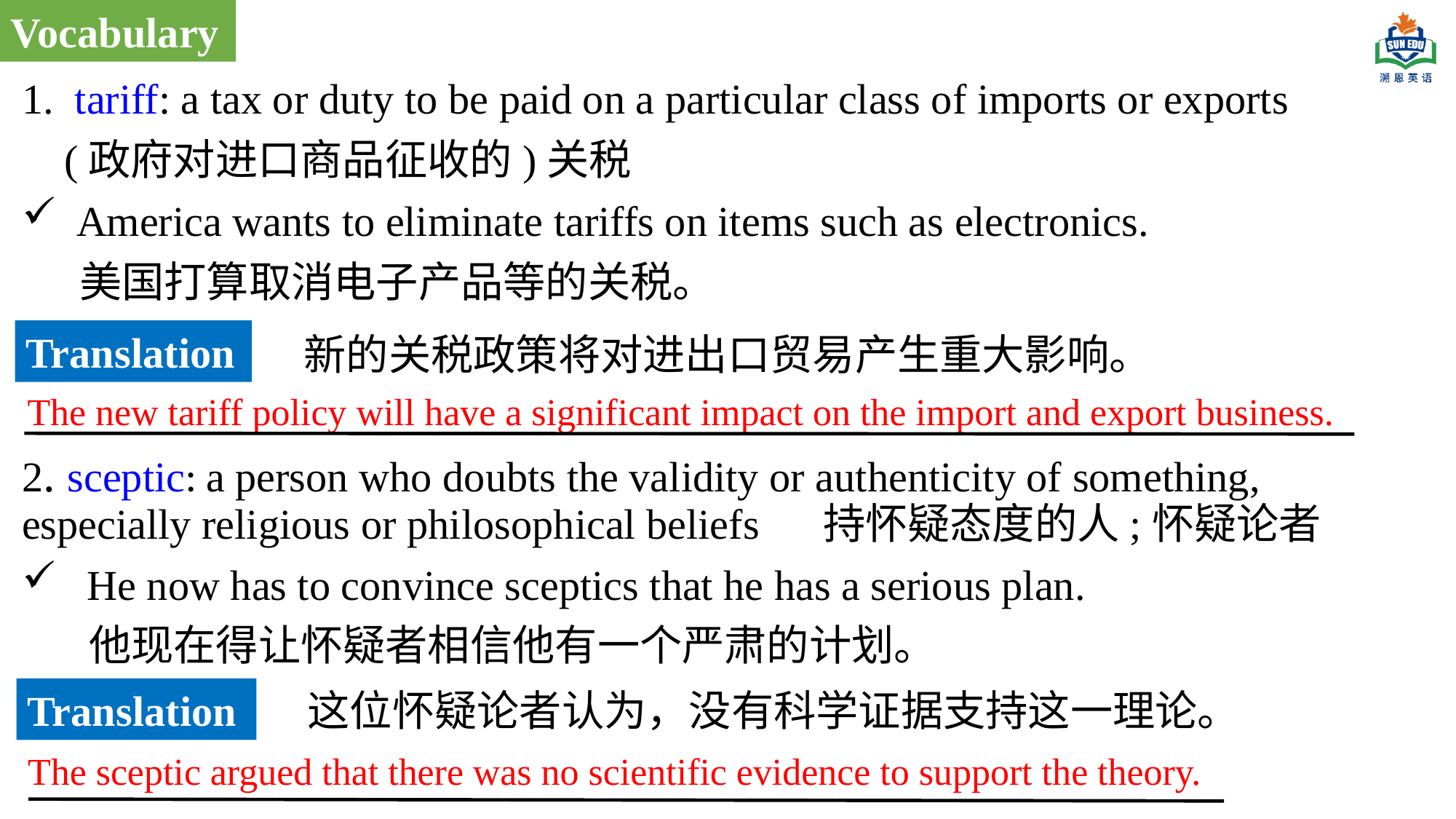

Vocabulary
1.  tariff: a tax or duty to be paid on a particular class of imports or exports
    (政府对进口商品征收的)关税
America wants to eliminate tariffs on items such as electronics.
     美国打算取消电子产品等的关税。

2. sceptic: a person who doubts the validity or authenticity of something, especially religious or philosophical beliefs     持怀疑态度的人;怀疑论者
 He now has to convince sceptics that he has a serious plan.
      他现在得让怀疑者相信他有一个严肃的计划。
Translation
新的关税政策将对进出口贸易产生重大影响。
The new tariff policy will have a significant impact on the import and export business.
Translation
这位怀疑论者认为，没有科学证据支持这一理论。
The sceptic argued that there was no scientific evidence to support the theory.